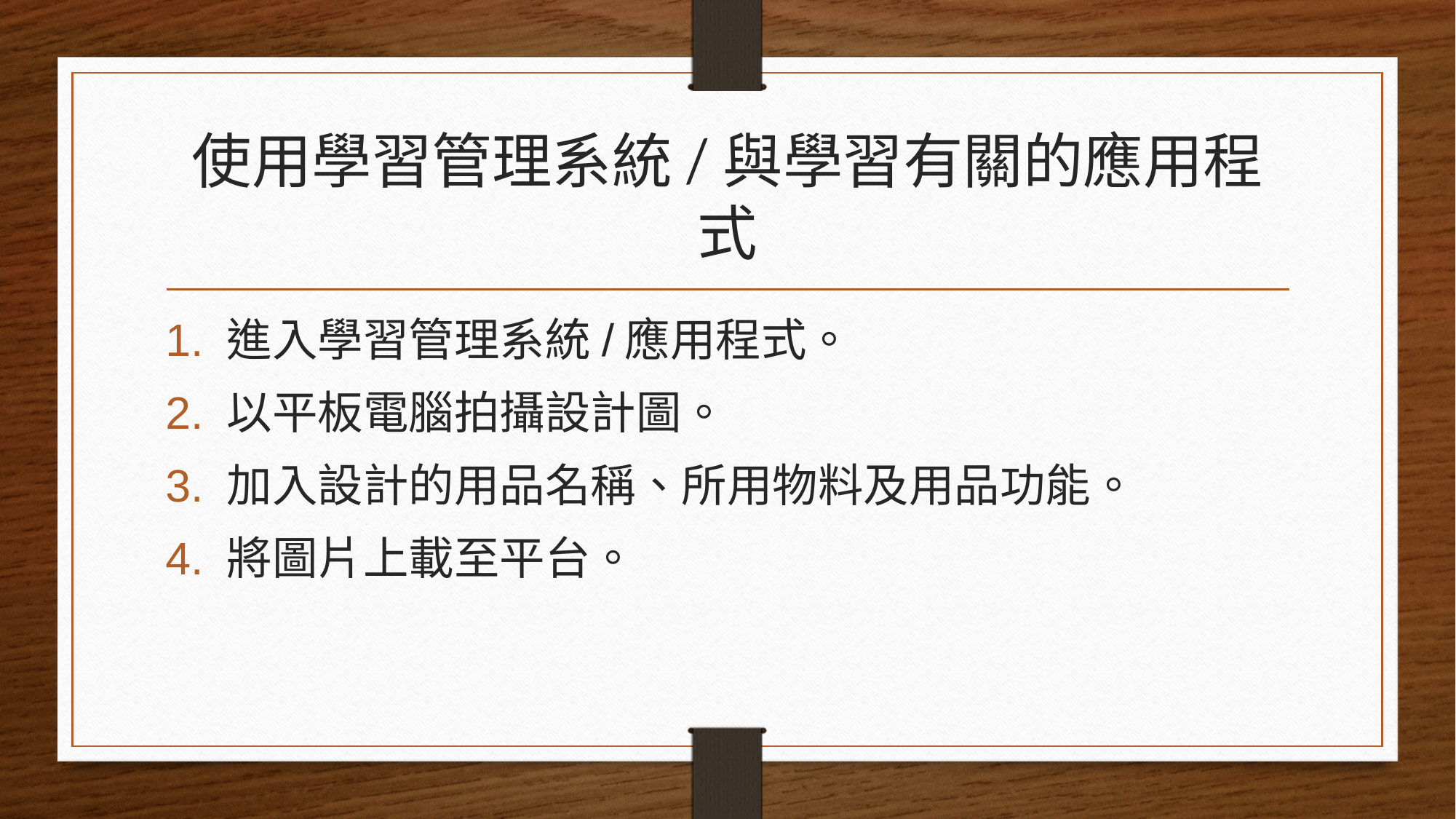

# 使用學習管理系統/與學習有關的應用程式
進入學習管理系統/應用程式。
以平板電腦拍攝設計圖。
加入設計的用品名稱、所用物料及用品功能。
將圖片上載至平台。